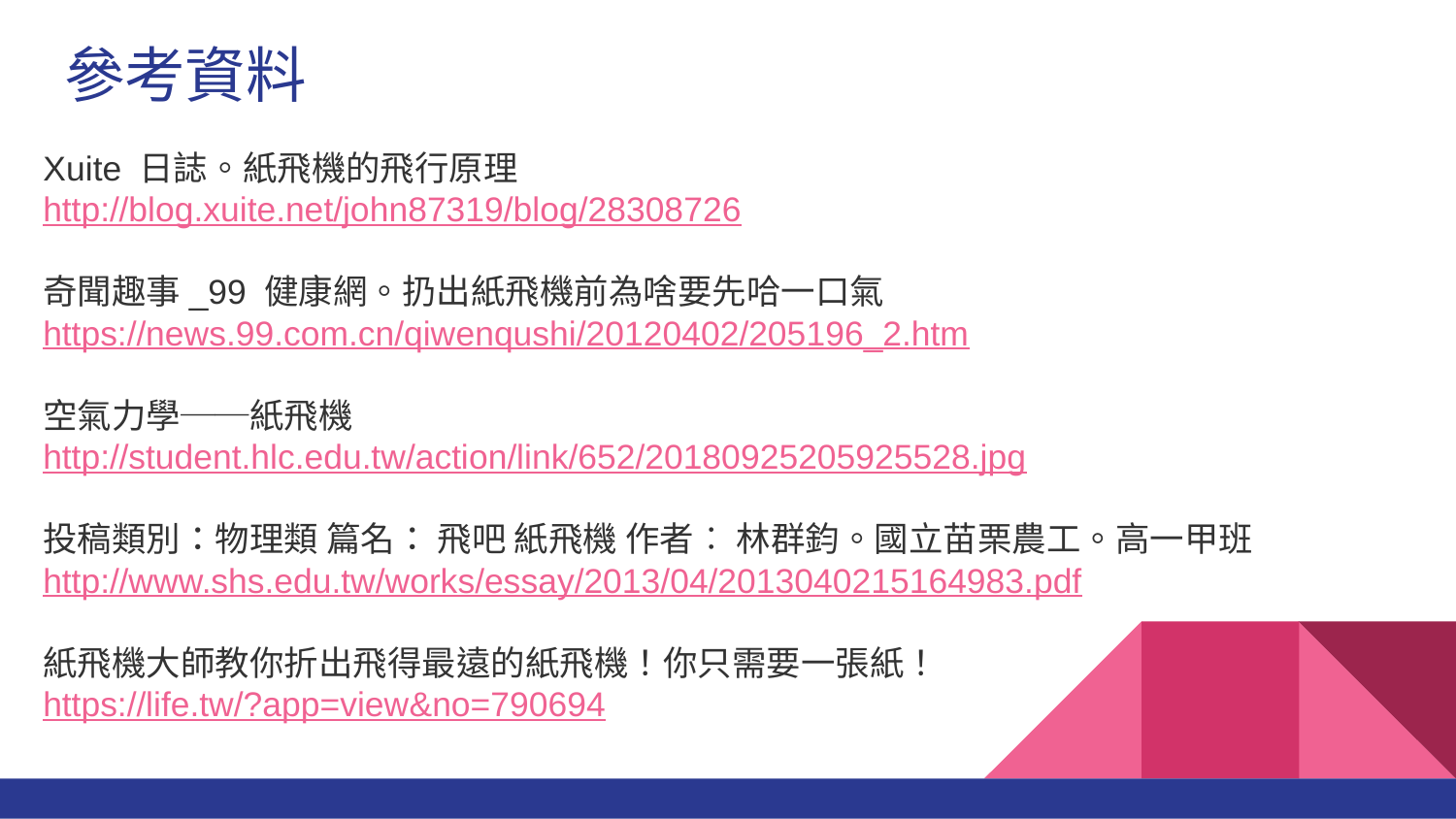

# 參考資料
Xuite 日誌。紙飛機的飛行原理
http://blog.xuite.net/john87319/blog/28308726

奇聞趣事_99 健康網。扔出紙飛機前為啥要先哈一口氣
https://news.99.com.cn/qiwenqushi/20120402/205196_2.htm

空氣力學──紙飛機
http://student.hlc.edu.tw/action/link/652/20180925205925528.jpg

投稿類別：物理類 篇名： 飛吧 紙飛機 作者︰ 林群鈞。國立苗栗農工。高一甲班
http://www.shs.edu.tw/works/essay/2013/04/2013040215164983.pdf

紙飛機大師教你折出飛得最遠的紙飛機！你只需要一張紙！
https://life.tw/?app=view&no=790694